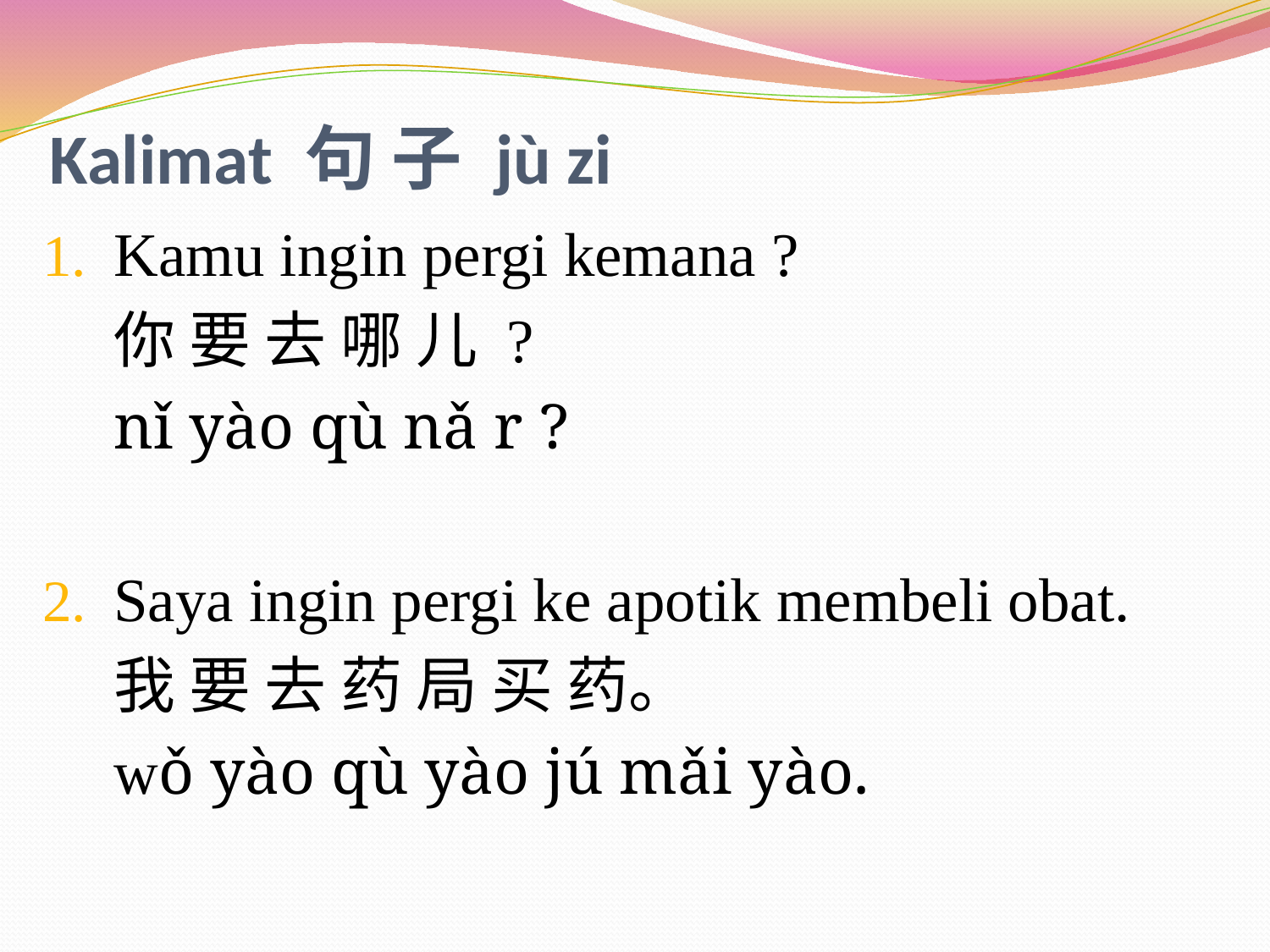

# Kalimat 句 子 jù zi
Kamu ingin pergi kemana ?
	你 要 去 哪 儿 ?
	nǐ yào qù nǎ r ?

Saya ingin pergi ke apotik membeli obat.
	我 要 去 药 局 买 药。
	wǒ yào qù yào jú mǎi yào.